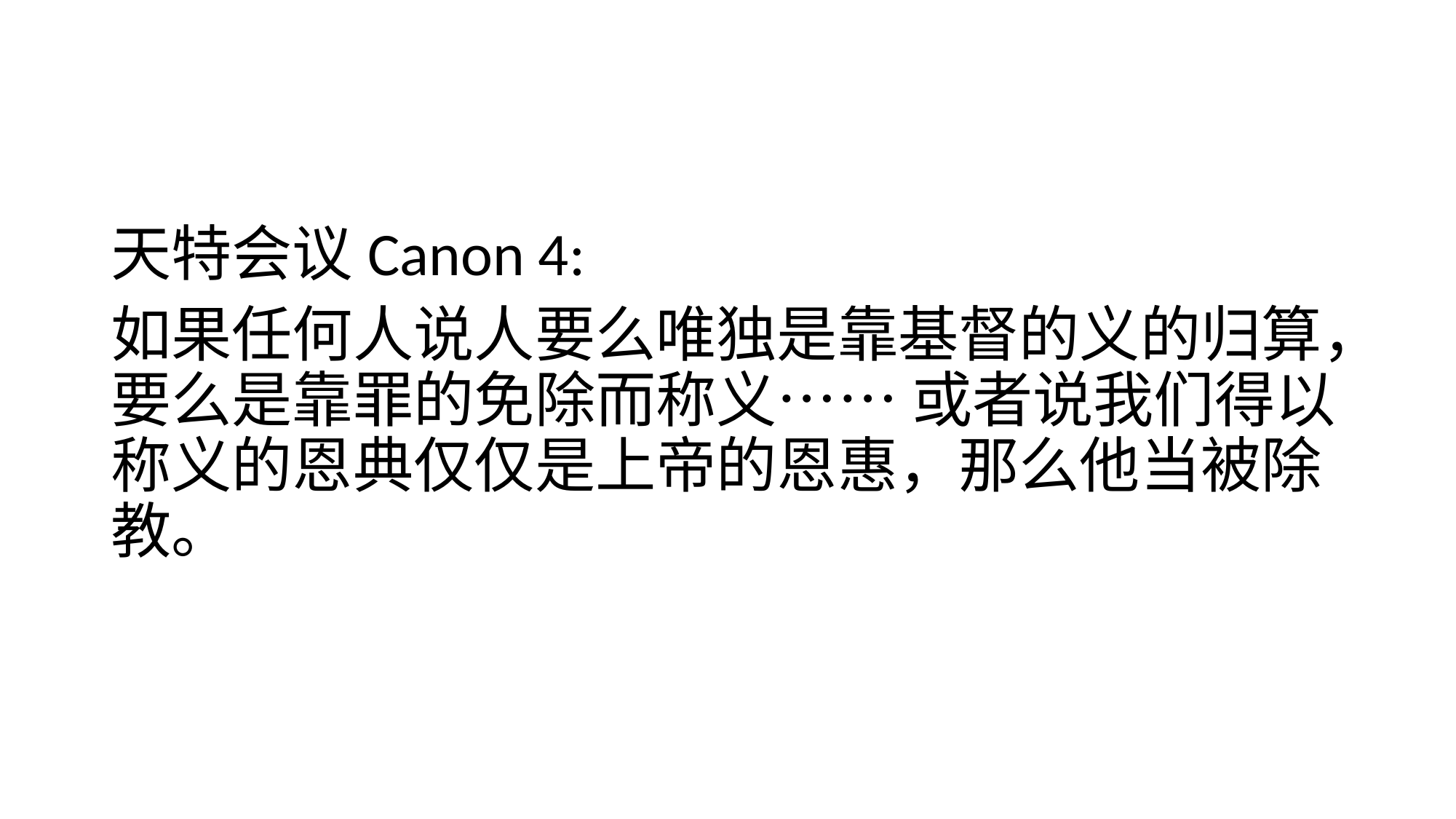

#
天特会议Canon 4:
如果任何人说人要么唯独是靠基督的义的归算，要么是靠罪的免除而称义…… 或者说我们得以称义的恩典仅仅是上帝的恩惠，那么他当被除教。